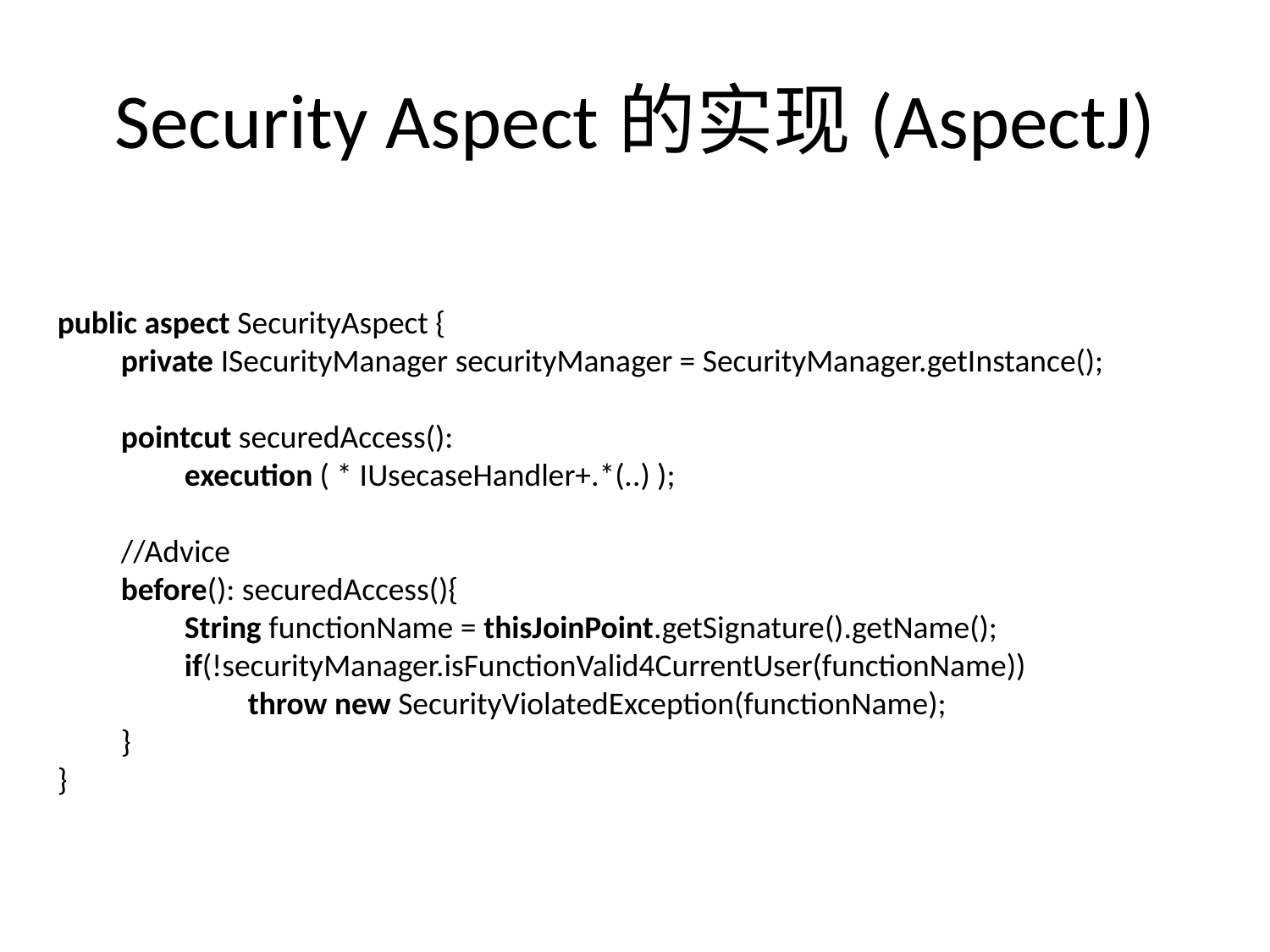

# Security Aspect的实现(AspectJ)
public aspect SecurityAspect {
private ISecurityManager securityManager = SecurityManager.getInstance();

pointcut securedAccess():
execution ( * IUsecaseHandler+.*(..) );

//Advice
before(): securedAccess(){
String functionName = thisJoinPoint.getSignature().getName();
if(!securityManager.isFunctionValid4CurrentUser(functionName))
throw new SecurityViolatedException(functionName);
}
}